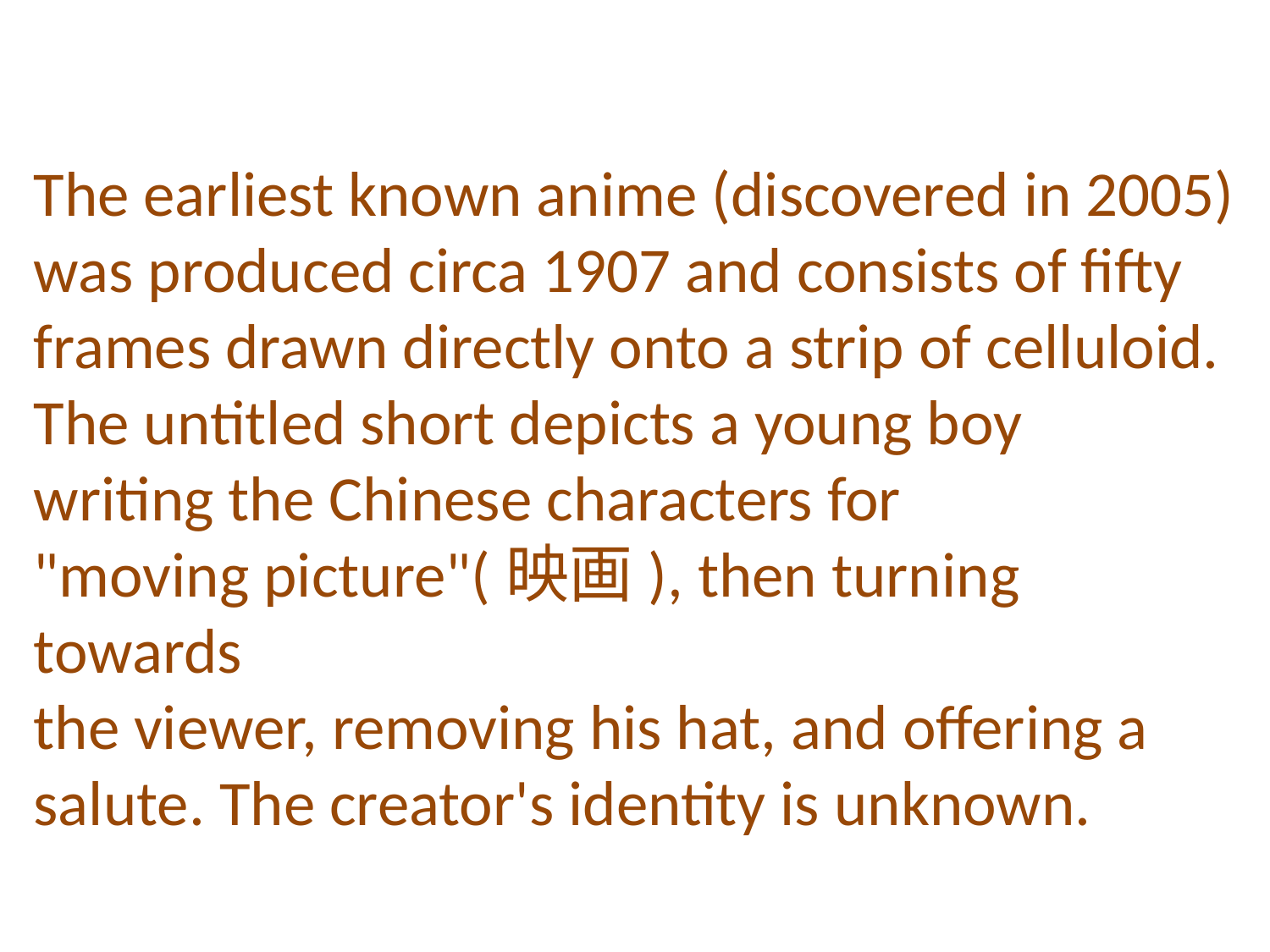

The earliest known anime (discovered in 2005)
was produced circa 1907 and consists of fifty
frames drawn directly onto a strip of celluloid.
The untitled short depicts a young boy
writing the Chinese characters for
"moving picture"(映画), then turning towards
the viewer, removing his hat, and offering a
salute. The creator's identity is unknown.